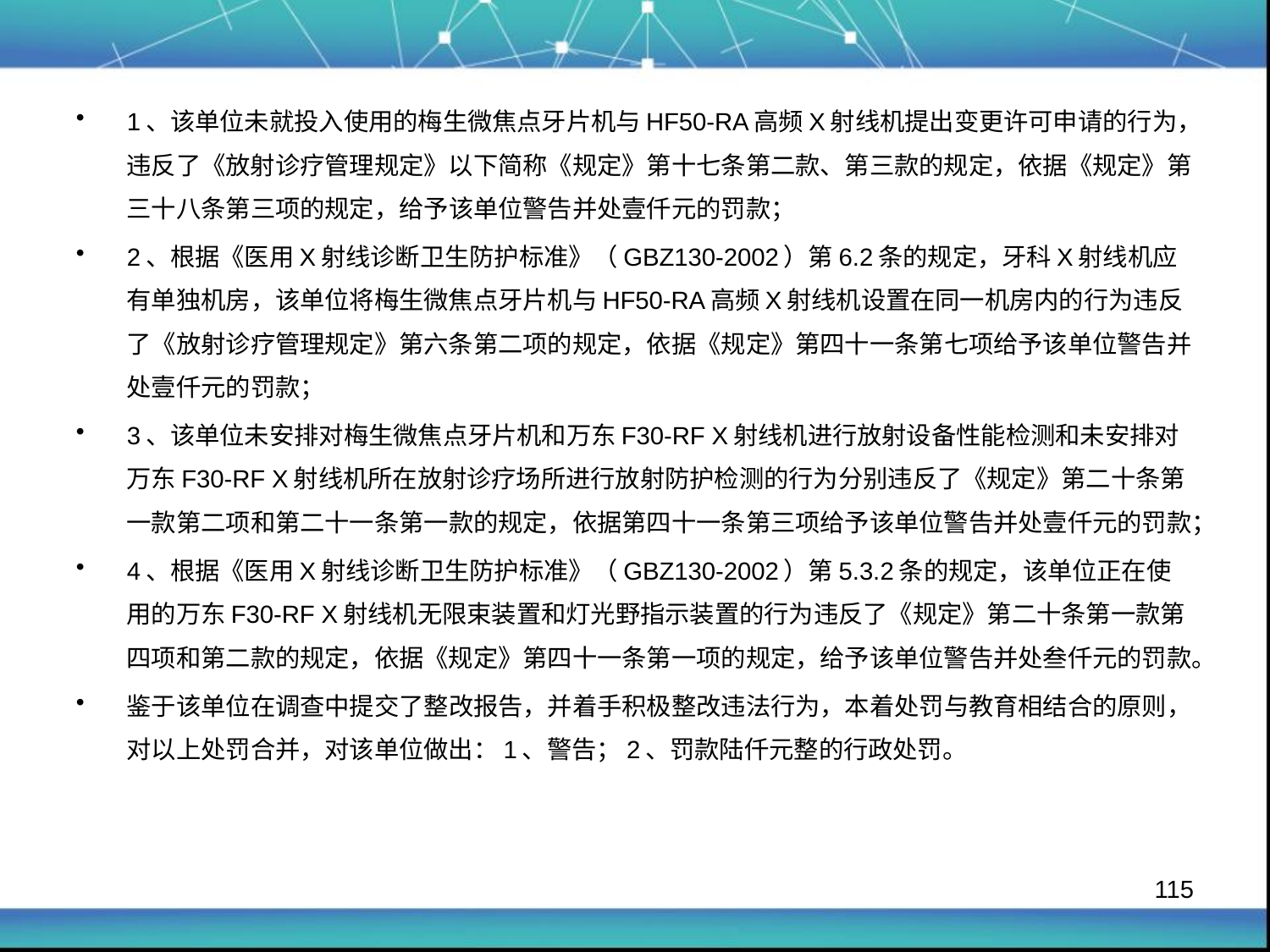

#
1、该单位未就投入使用的梅生微焦点牙片机与HF50-RA高频X射线机提出变更许可申请的行为，违反了《放射诊疗管理规定》以下简称《规定》第十七条第二款、第三款的规定，依据《规定》第三十八条第三项的规定，给予该单位警告并处壹仟元的罚款；
2、根据《医用X射线诊断卫生防护标准》（GBZ130-2002）第6.2条的规定，牙科X射线机应有单独机房，该单位将梅生微焦点牙片机与HF50-RA高频X射线机设置在同一机房内的行为违反了《放射诊疗管理规定》第六条第二项的规定，依据《规定》第四十一条第七项给予该单位警告并处壹仟元的罚款；
3、该单位未安排对梅生微焦点牙片机和万东F30-RF X射线机进行放射设备性能检测和未安排对万东F30-RF X射线机所在放射诊疗场所进行放射防护检测的行为分别违反了《规定》第二十条第一款第二项和第二十一条第一款的规定，依据第四十一条第三项给予该单位警告并处壹仟元的罚款；
4、根据《医用X射线诊断卫生防护标准》（GBZ130-2002）第5.3.2条的规定，该单位正在使用的万东F30-RF X射线机无限束装置和灯光野指示装置的行为违反了《规定》第二十条第一款第四项和第二款的规定，依据《规定》第四十一条第一项的规定，给予该单位警告并处叁仟元的罚款。
鉴于该单位在调查中提交了整改报告，并着手积极整改违法行为，本着处罚与教育相结合的原则，对以上处罚合并，对该单位做出：1、警告；2、罚款陆仟元整的行政处罚。
115